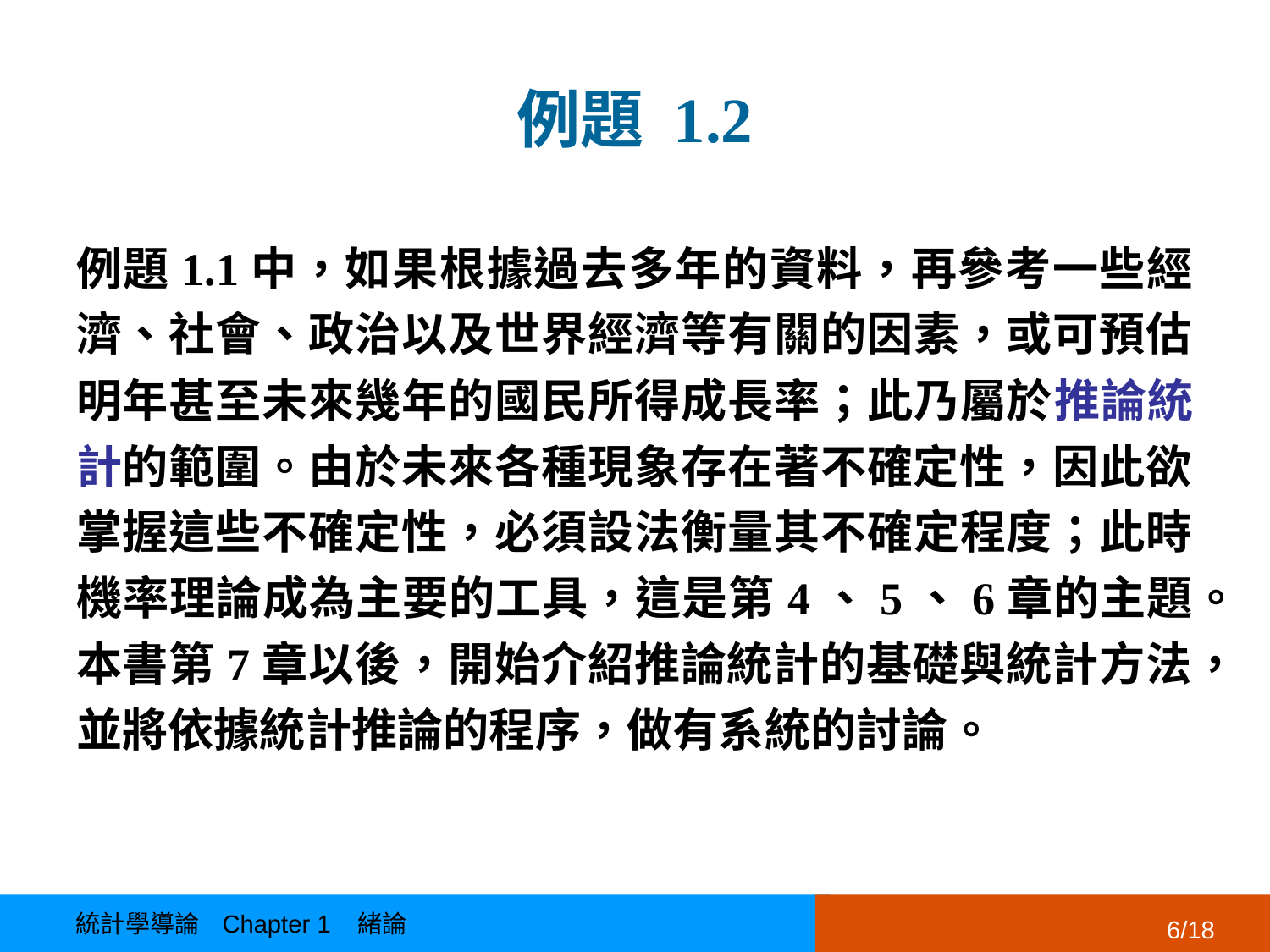

# 例題 1.2
例題1.1中，如果根據過去多年的資料，再參考一些經濟、社會、政治以及世界經濟等有關的因素，或可預估明年甚至未來幾年的國民所得成長率；此乃屬於推論統計的範圍。由於未來各種現象存在著不確定性，因此欲掌握這些不確定性，必須設法衡量其不確定程度；此時機率理論成為主要的工具，這是第4、5、6章的主題。本書第7章以後，開始介紹推論統計的基礎與統計方法，並將依據統計推論的程序，做有系統的討論。
統計學導論   Chapter 1   緒論
6/18